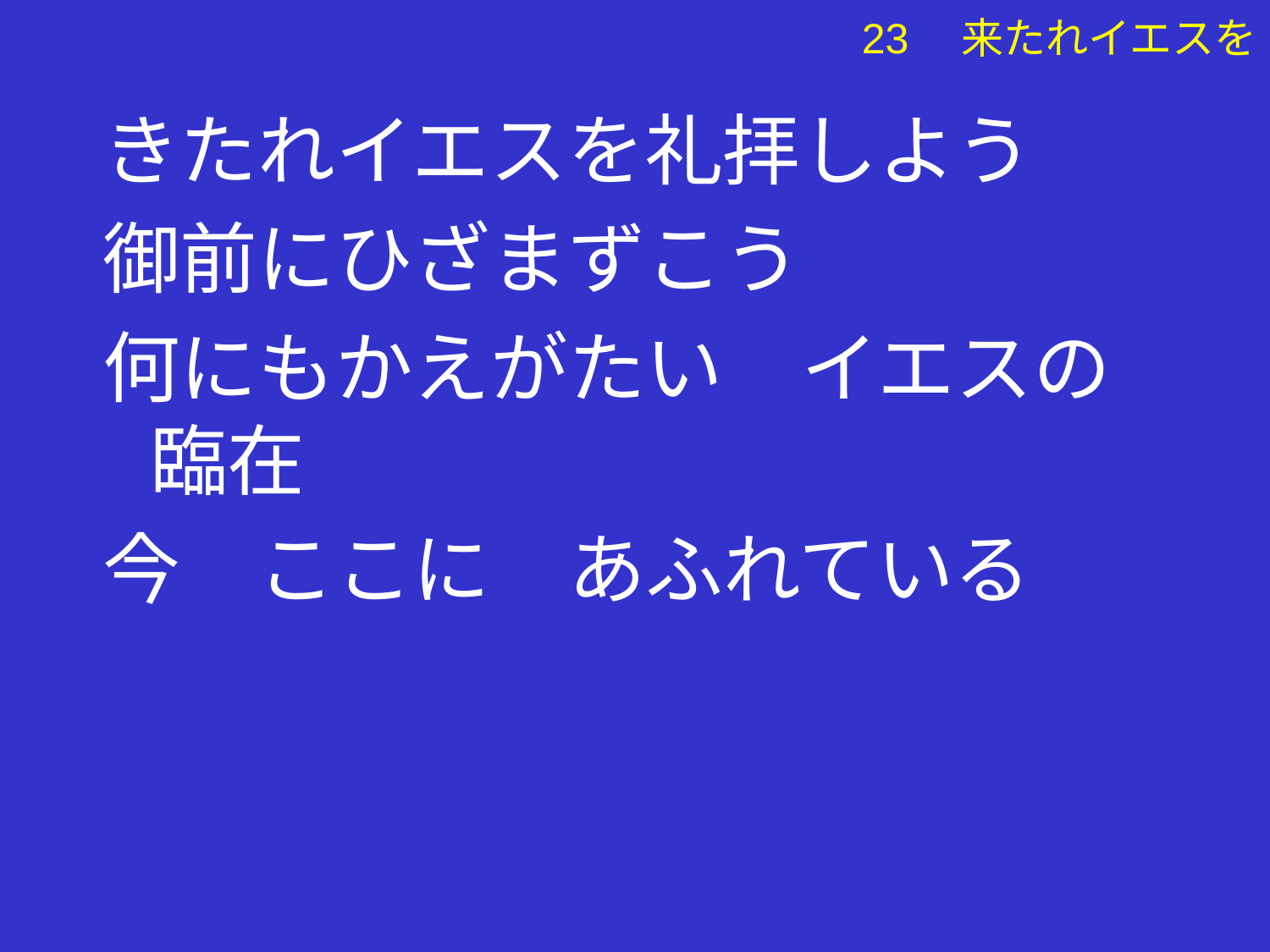

きたれイエスを礼拝しよう
御前にひざまずこう
何にもかえがたい　イエスの臨在
今　ここに　あふれている
# 23　来たれイエスを